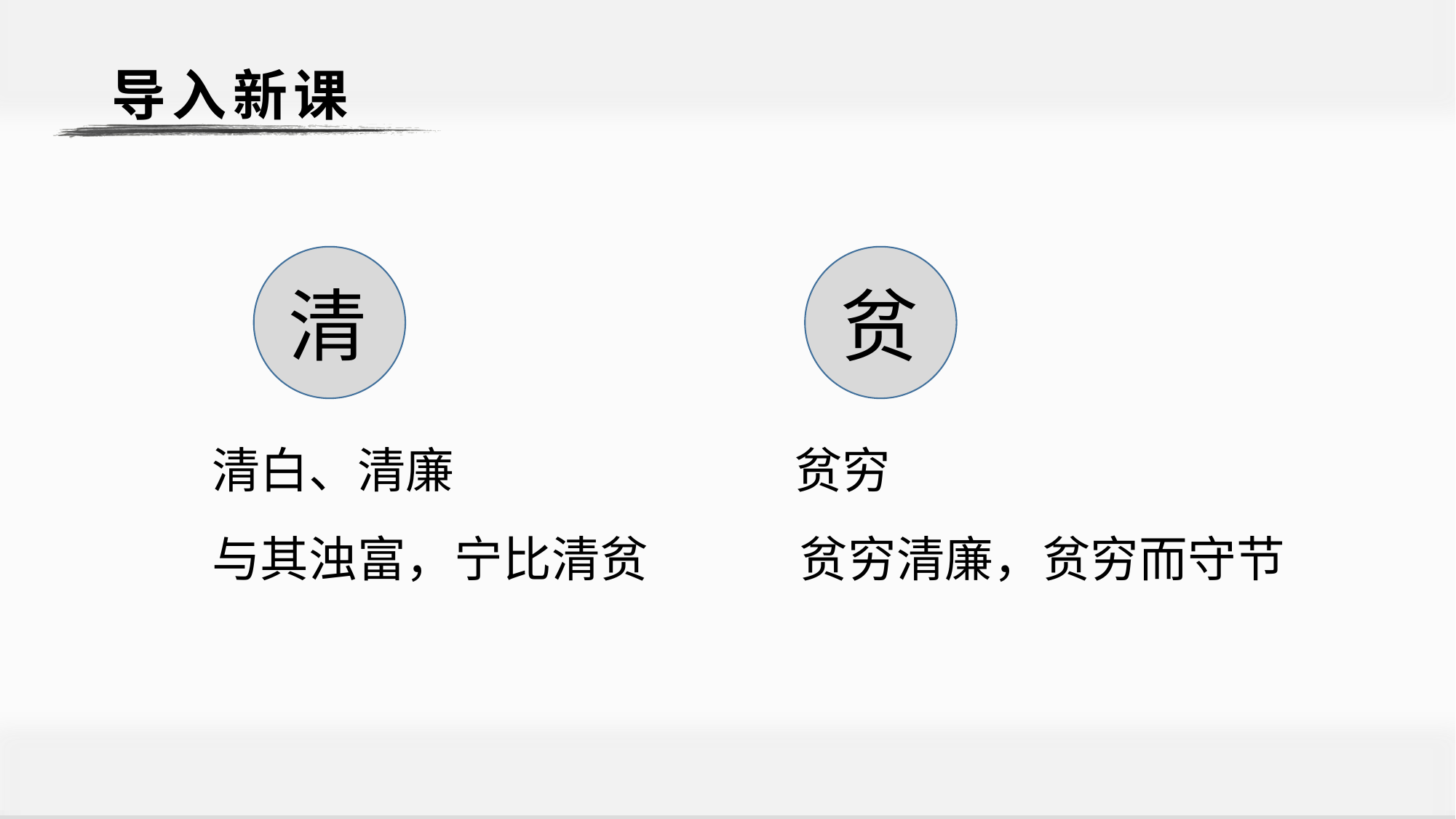

导入新课

清

贫
清白、清廉
贫穷
与其浊富，宁比清贫
贫穷清廉，贫穷而守节